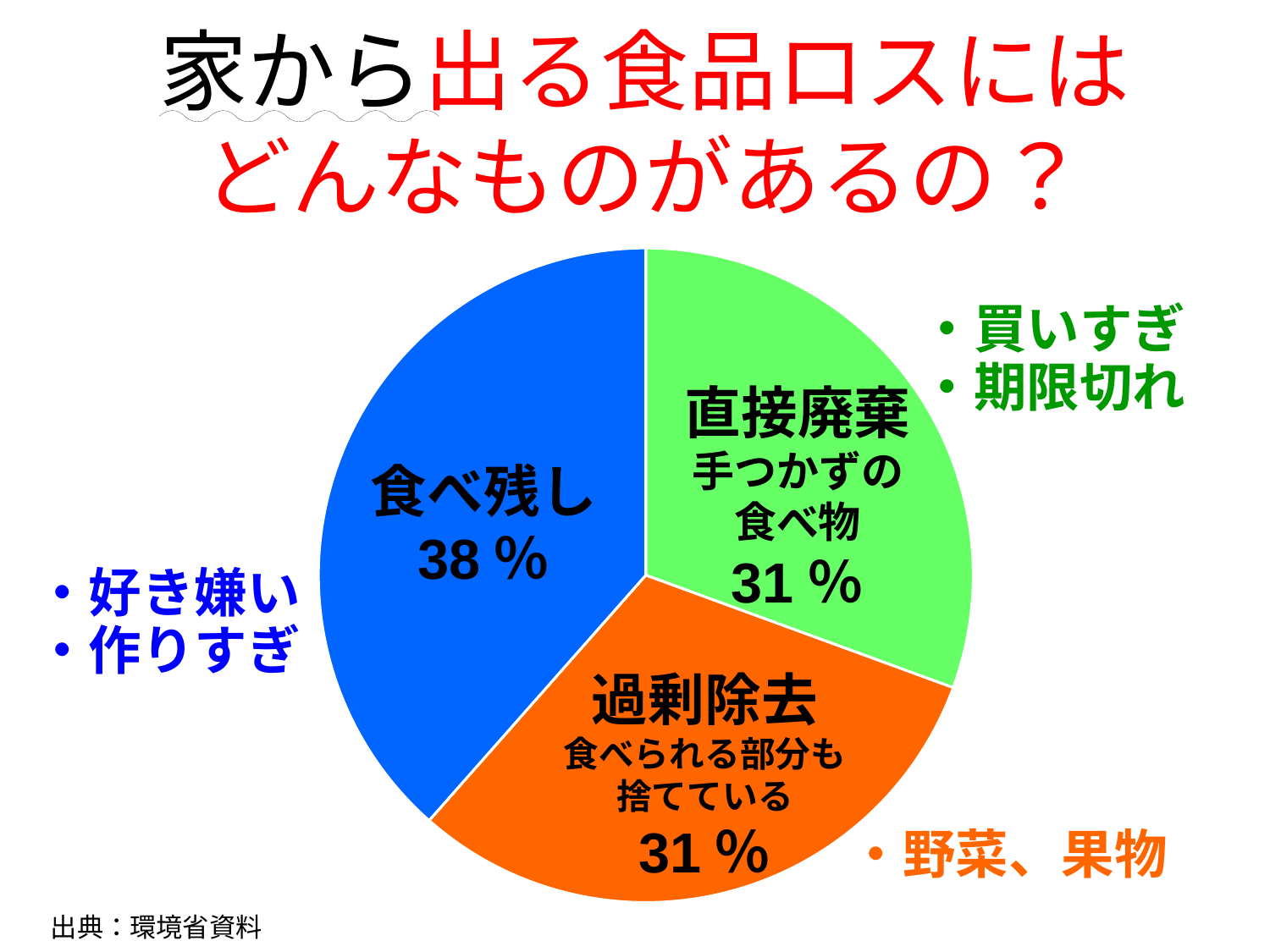

# 家から出る食品ロスには どんなものがあるの？

### Chart

| Category | 列1 |
|---|---|
|  | 890000.0 |
| 食べられる部分もすてている | 900000.0 |
| 食べ残し | 1120000.0 |
・買いすぎ
・期限切れ
直接廃棄手つかずの食べ物
31％
食べ残し
38％
・好き嫌い
・作りすぎ
過剰除去
食べられる部分も
捨てている
31％
・野菜、果物